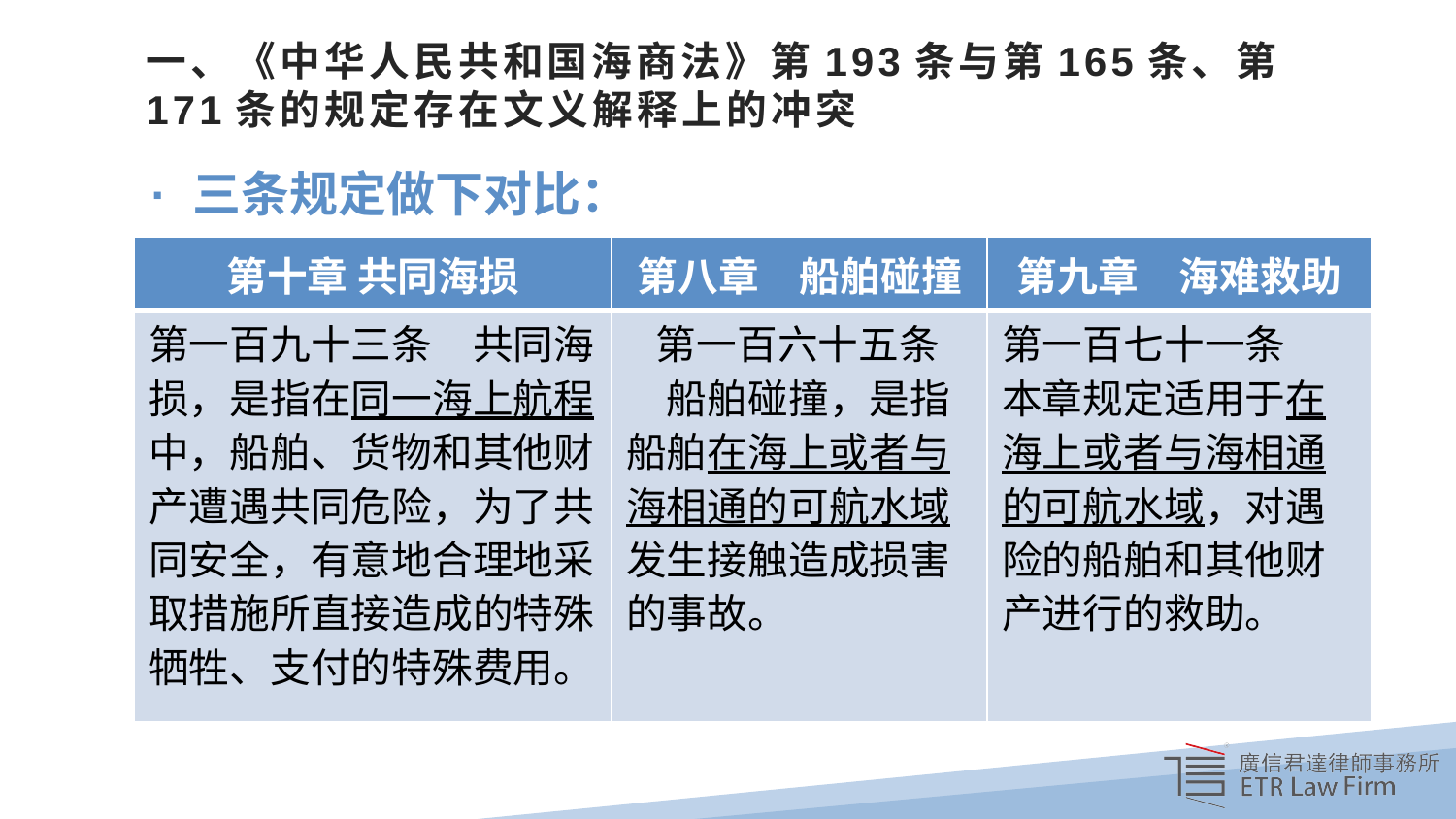

# 一、《中华人民共和国海商法》第193条与第165条、第171条的规定存在文义解释上的冲突
  · 三条规定做下对比：
| 第十章 共同海损 | 第八章　船舶碰撞 | 第九章　海难救助 |
| --- | --- | --- |
| 第一百九十三条　共同海损，是指在同一海上航程中，船舶、货物和其他财产遭遇共同危险，为了共同安全，有意地合理地采取措施所直接造成的特殊牺牲、支付的特殊费用。 | 第一百六十五条　船舶碰撞，是指船舶在海上或者与海相通的可航水域发生接触造成损害的事故。 | 第一百七十一条　本章规定适用于在海上或者与海相通的可航水域，对遇险的船舶和其他财产进行的救助。 |